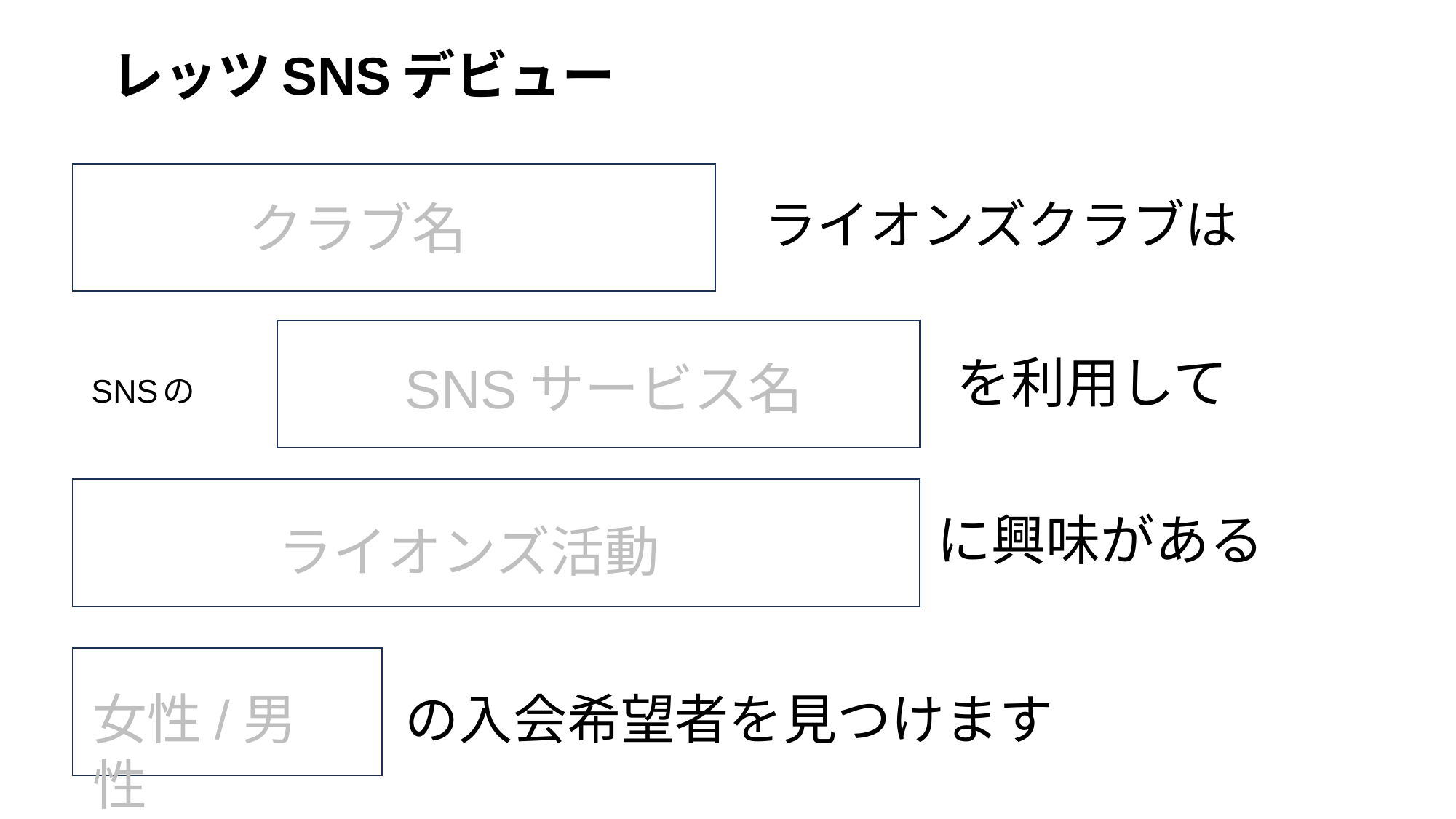

# レッツSNSデビュー

クラブ名
ライオンズクラブは

を利用して
SNSサービス名
SNSの

に興味がある
ライオンズ活動

の入会希望者を見つけます
女性/男性